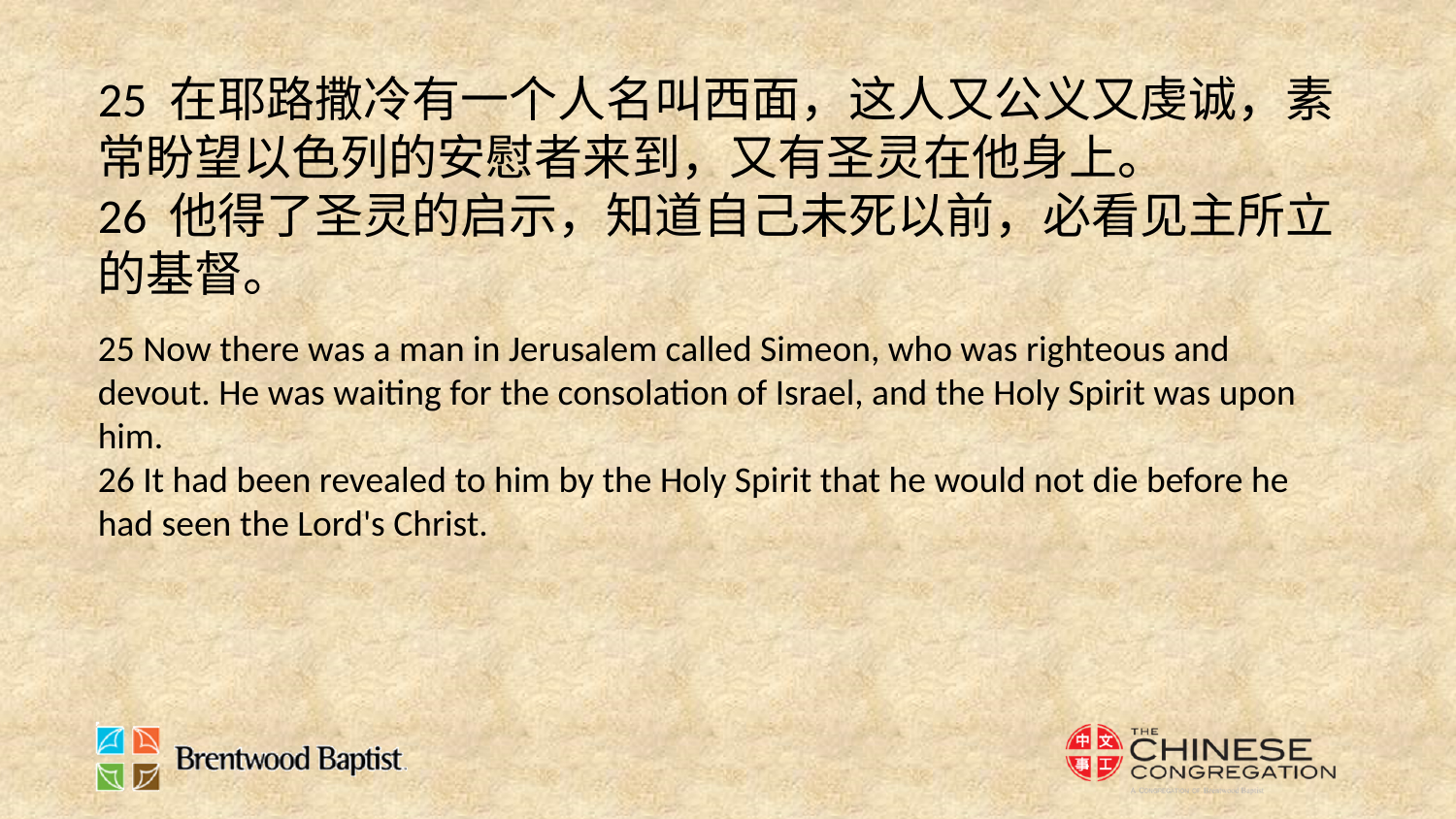

25 在耶路撒冷有一个人名叫西面，这人又公义又虔诚，素常盼望以色列的安慰者来到，又有圣灵在他身上。
26 他得了圣灵的启示，知道自己未死以前，必看见主所立的基督。

25 Now there was a man in Jerusalem called Simeon, who was righteous and devout. He was waiting for the consolation of Israel, and the Holy Spirit was upon him.
26 It had been revealed to him by the Holy Spirit that he would not die before he had seen the Lord's Christ.